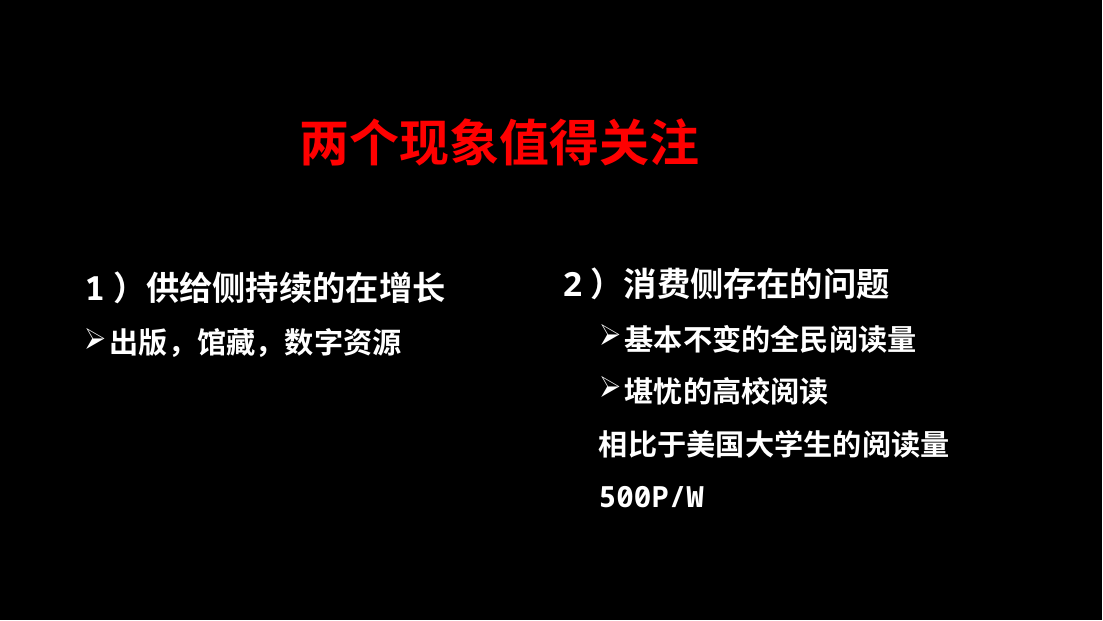

两个现象值得关注

    1）供给侧持续的在增长
出版，馆藏，数字资源

 2）消费侧存在的问题
基本不变的全民阅读量
堪忧的高校阅读
相比于美国大学生的阅读量500P/W